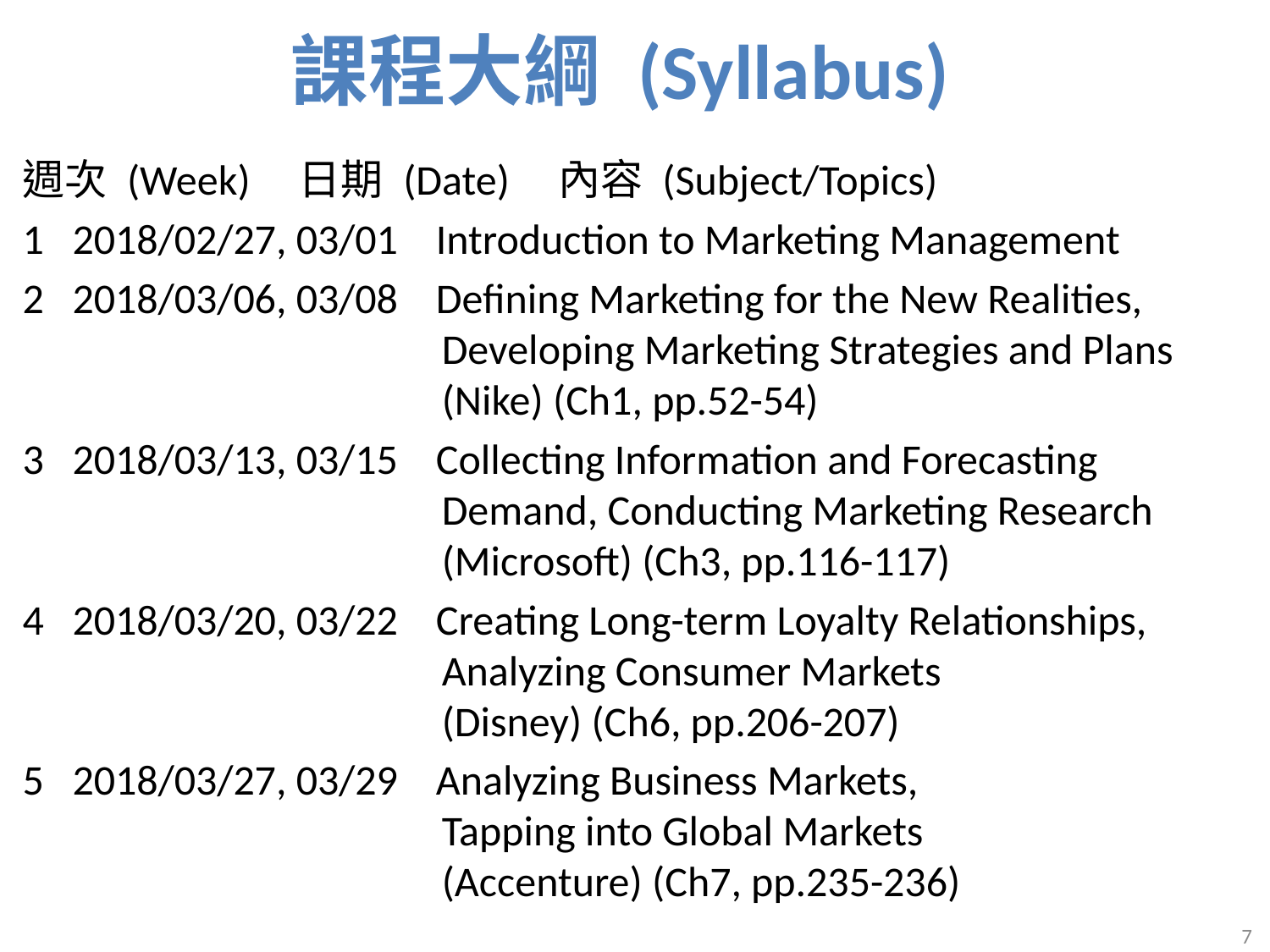

課程大綱 (Syllabus)
週次 (Week)    日期 (Date)    內容 (Subject/Topics)
1   2018/02/27, 03/01    Introduction to Marketing Management
2   2018/03/06, 03/08    Defining Marketing for the New Realities,
                                       Developing Marketing Strategies and Plans
                                       (Nike) (Ch1, pp.52-54)
3   2018/03/13, 03/15    Collecting Information and Forecasting
                                       Demand, Conducting Marketing Research
                                       (Microsoft) (Ch3, pp.116-117)
4   2018/03/20, 03/22    Creating Long-term Loyalty Relationships,
                                       Analyzing Consumer Markets
                                       (Disney) (Ch6, pp.206-207)
5   2018/03/27, 03/29    Analyzing Business Markets,
                                       Tapping into Global Markets
                                       (Accenture) (Ch7, pp.235-236)

7